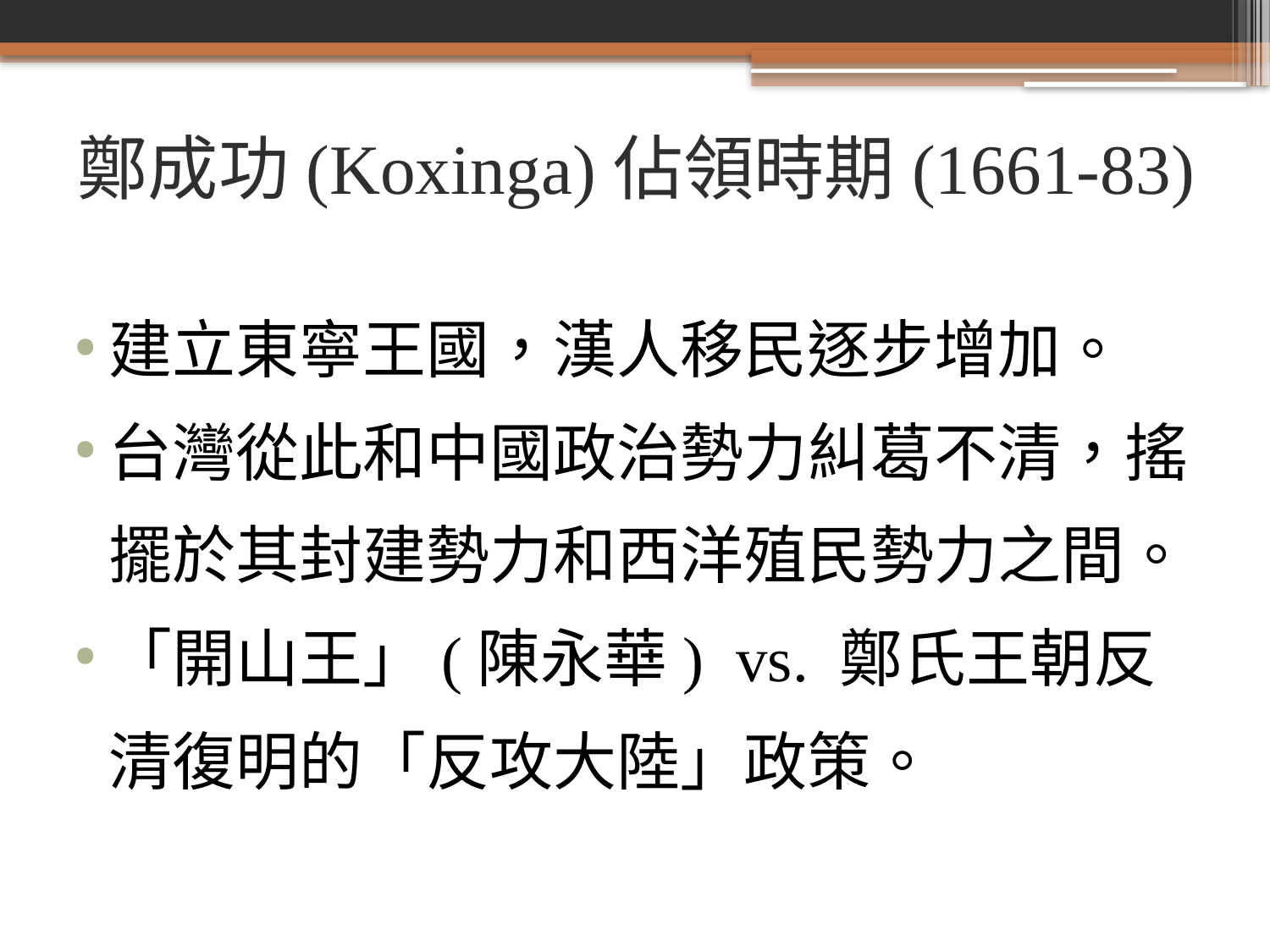

# 鄭成功(Koxinga)佔領時期(1661-83)
建立東寧王國，漢人移民逐步增加。
台灣從此和中國政治勢力糾葛不清，搖擺於其封建勢力和西洋殖民勢力之間。
「開山王」(陳永華)  vs. 鄭氏王朝反清復明的「反攻大陸」政策。